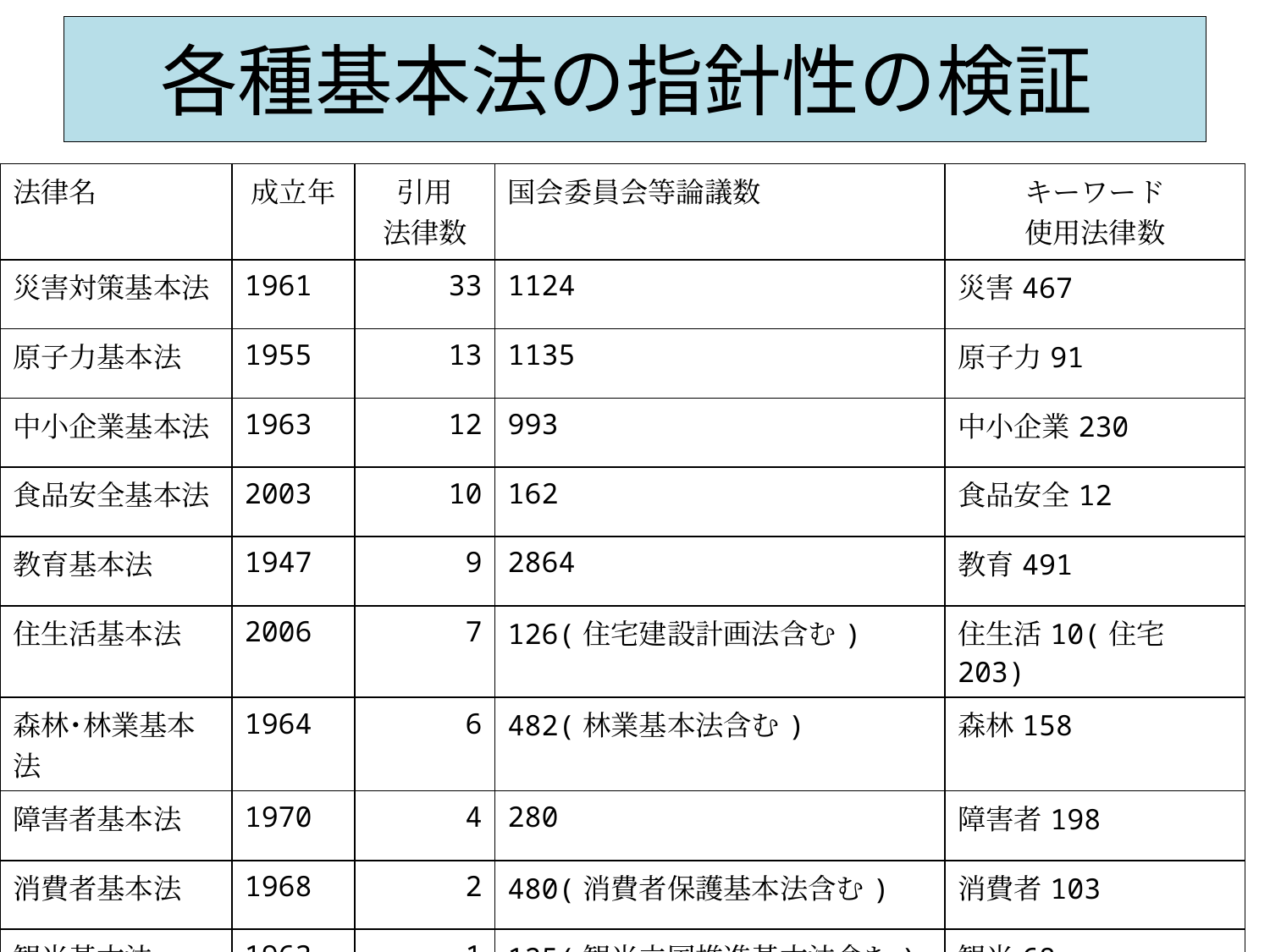

# 各種基本法の指針性の検証

| 法律名 | 成立年 | 引用 法律数 | 国会委員会等論議数 | キーワード 使用法律数 |
| --- | --- | --- | --- | --- |
| 災害対策基本法 | 1961 | 33 | 1124 | 災害467 |
| 原子力基本法 | 1955 | 13 | 1135 | 原子力91 |
| 中小企業基本法 | 1963 | 12 | 993 | 中小企業230 |
| 食品安全基本法 | 2003 | 10 | 162 | 食品安全12 |
| 教育基本法 | 1947 | 9 | 2864 | 教育491 |
| 住生活基本法 | 2006 | 7 | 126(住宅建設計画法含む) | 住生活10(住宅203) |
| 森林･林業基本法 | 1964 | 6 | 482(林業基本法含む) | 森林158 |
| 障害者基本法 | 1970 | 4 | 280 | 障害者198 |
| 消費者基本法 | 1968 | 2 | 480(消費者保護基本法含む) | 消費者103 |
| 観光基本法 | 1963 | 1 | 125(観光立国推進基本法含む) | 観光68 |